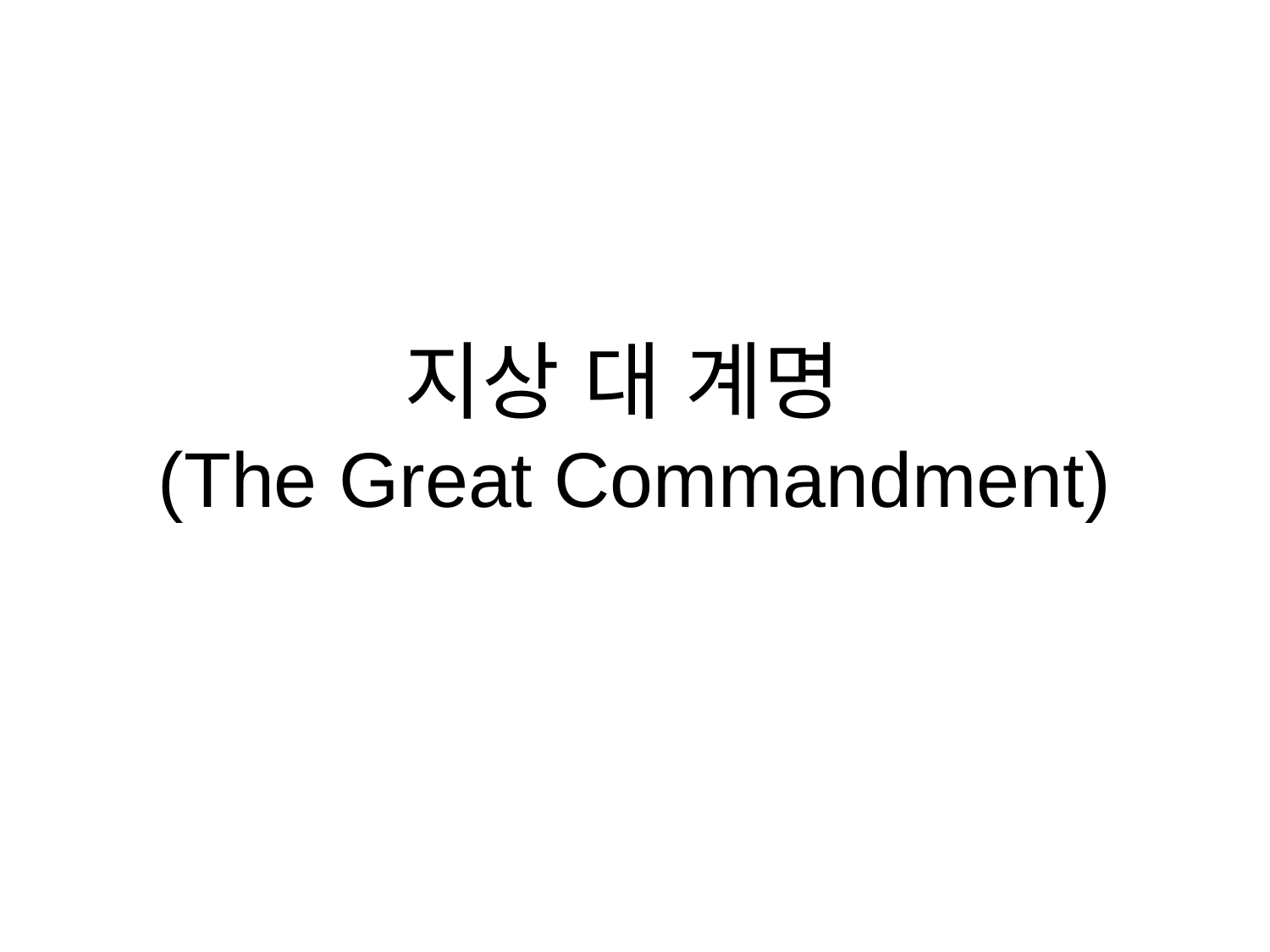

# 지상 대 계명 (The Great Commandment)